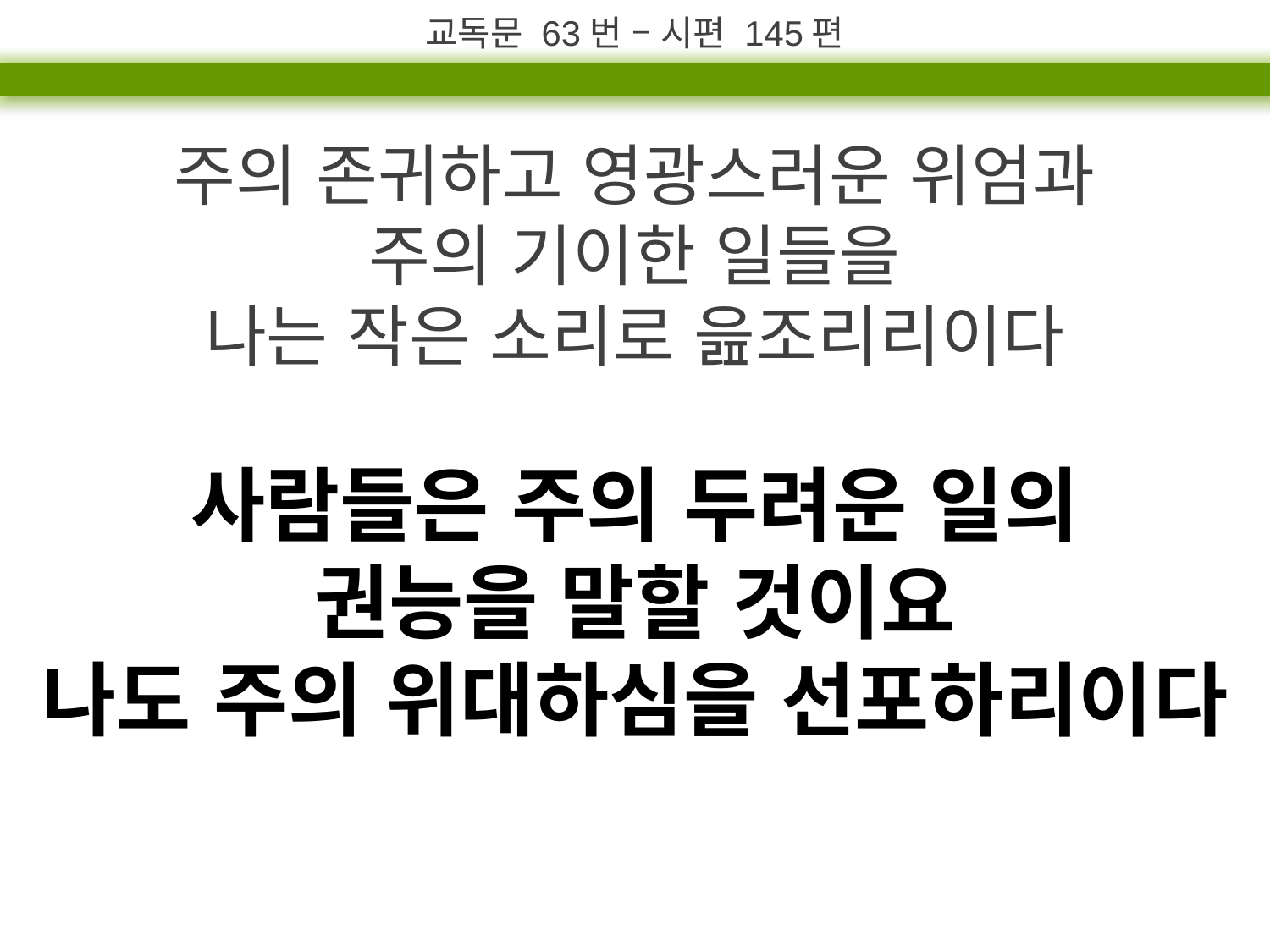

교독문 63번 – 시편 145편

주의 존귀하고 영광스러운 위엄과
주의 기이한 일들을
나는 작은 소리로 읊조리리이다
사람들은 주의 두려운 일의
권능을 말할 것이요
나도 주의 위대하심을 선포하리이다